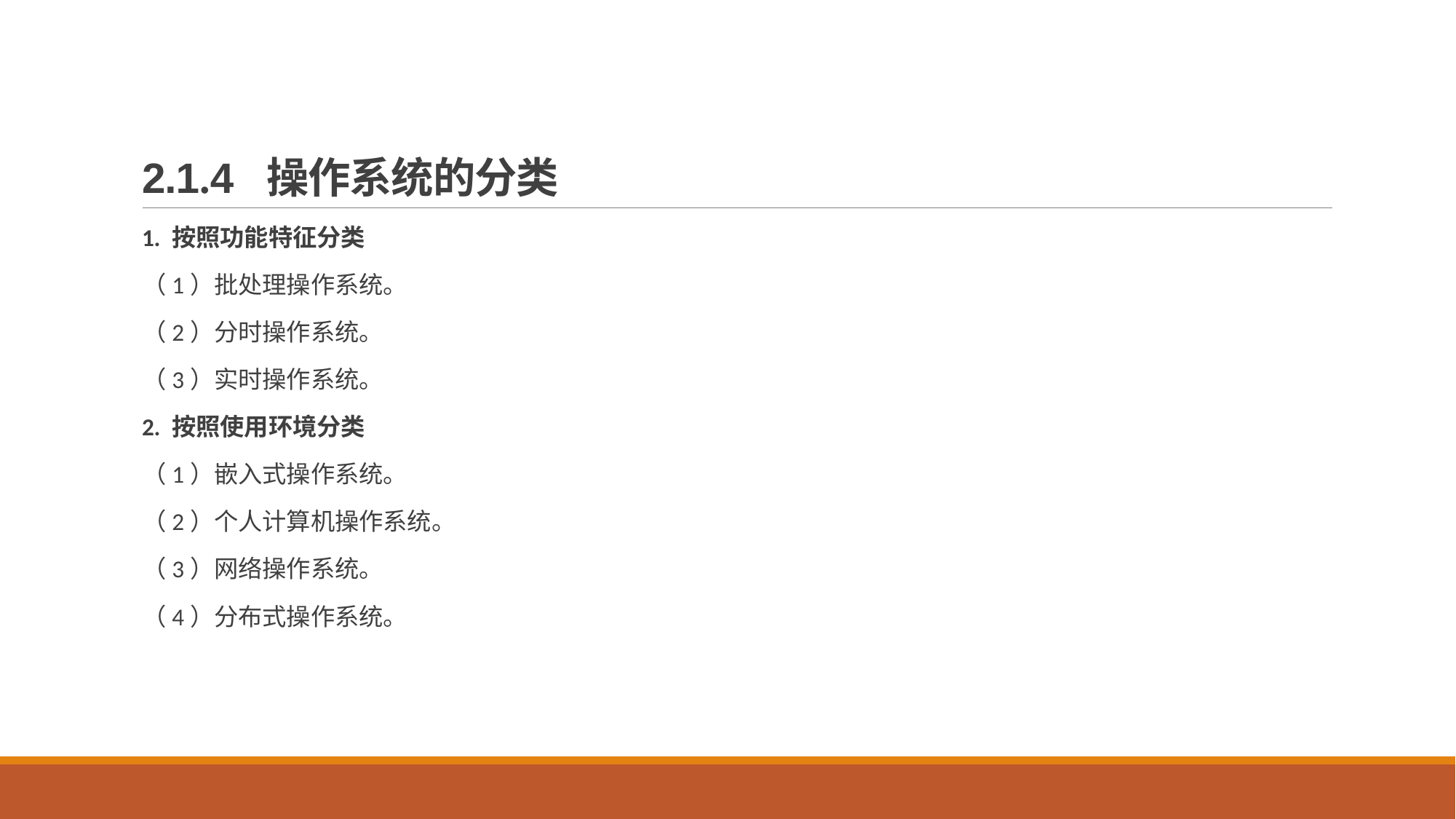

# 2.1.4  操作系统的分类
1. 按照功能特征分类
（1）批处理操作系统。
（2）分时操作系统。
（3）实时操作系统。
2. 按照使用环境分类
（1）嵌入式操作系统。
（2）个人计算机操作系统。
（3）网络操作系统。
（4）分布式操作系统。